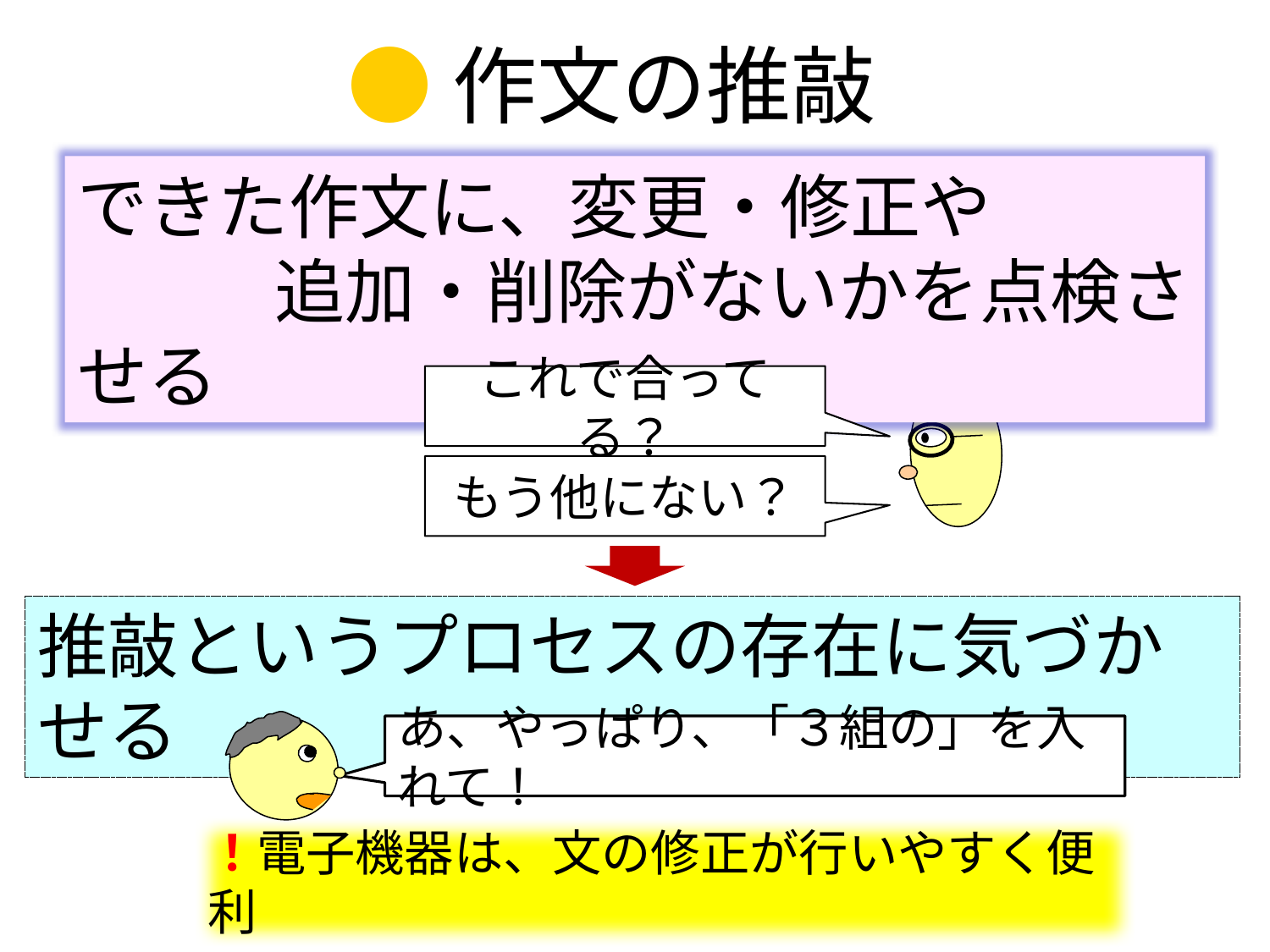

●作文の推敲
できた作文に、変更・修正や
　　　追加・削除がないかを点検させる
これで合ってる？

もう他にない？

推敲というプロセスの存在に気づかせる

あ、やっぱり、「３組の」を入れて！
！電子機器は、文の修正が行いやすく便利